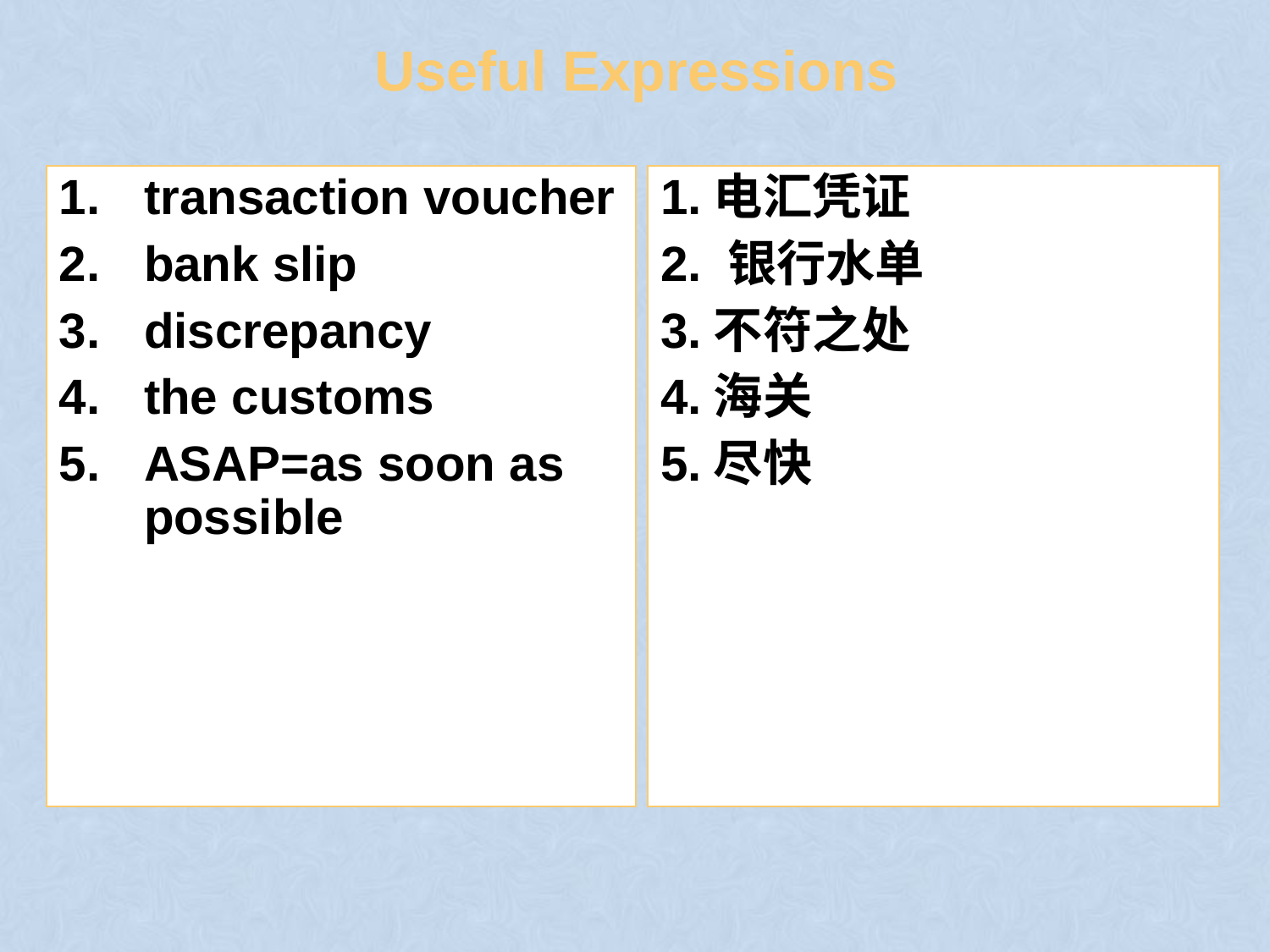

# Useful Expressions
transaction voucher
bank slip
discrepancy
the customs
ASAP=as soon as possible
1.电汇凭证
2. 银行水单
3.不符之处
4.海关
5.尽快